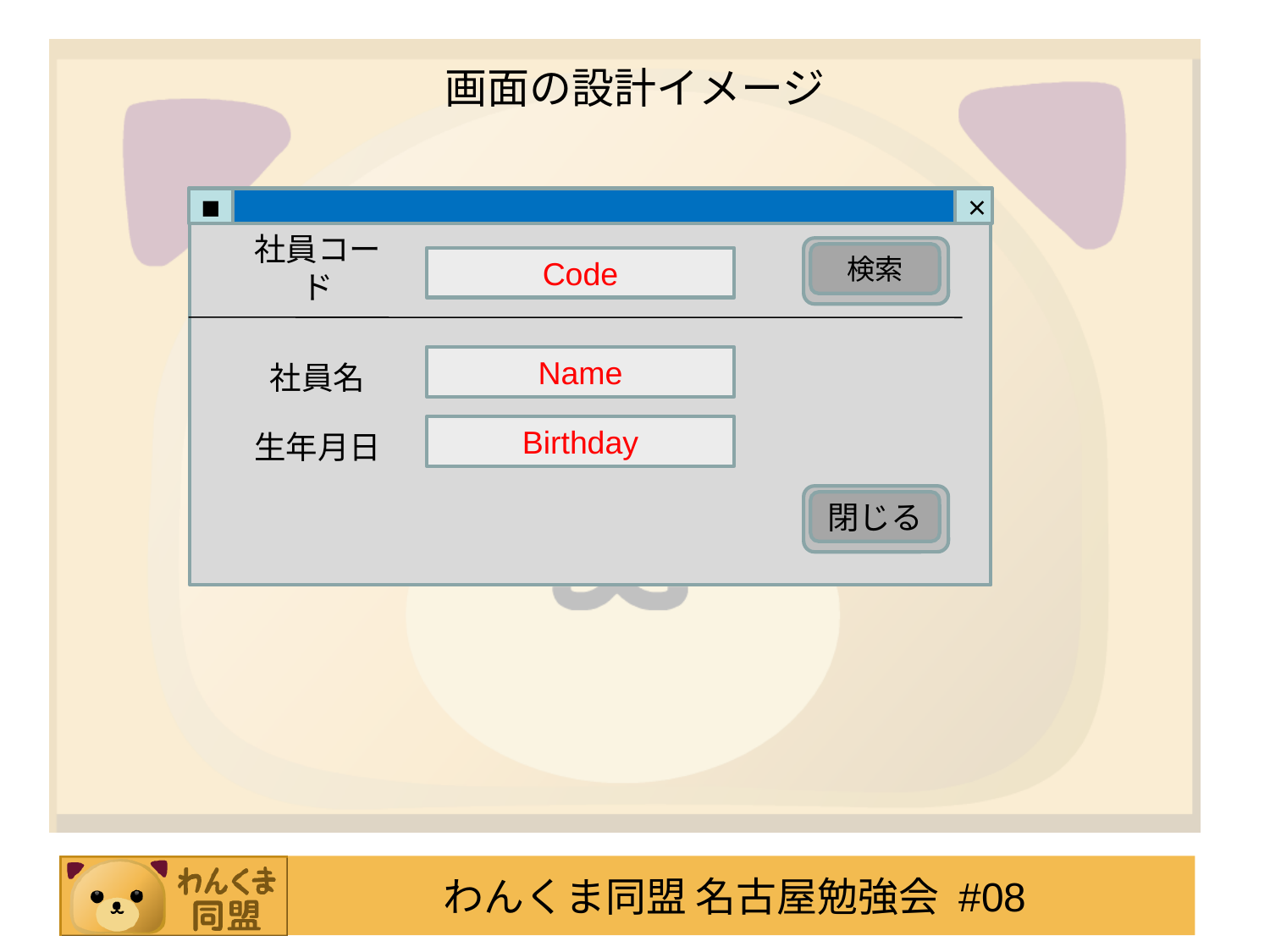

# 画面の設計イメージ
■

×

社員コード

検索
Code
社員名
Name
生年月日
Birthday

閉じる